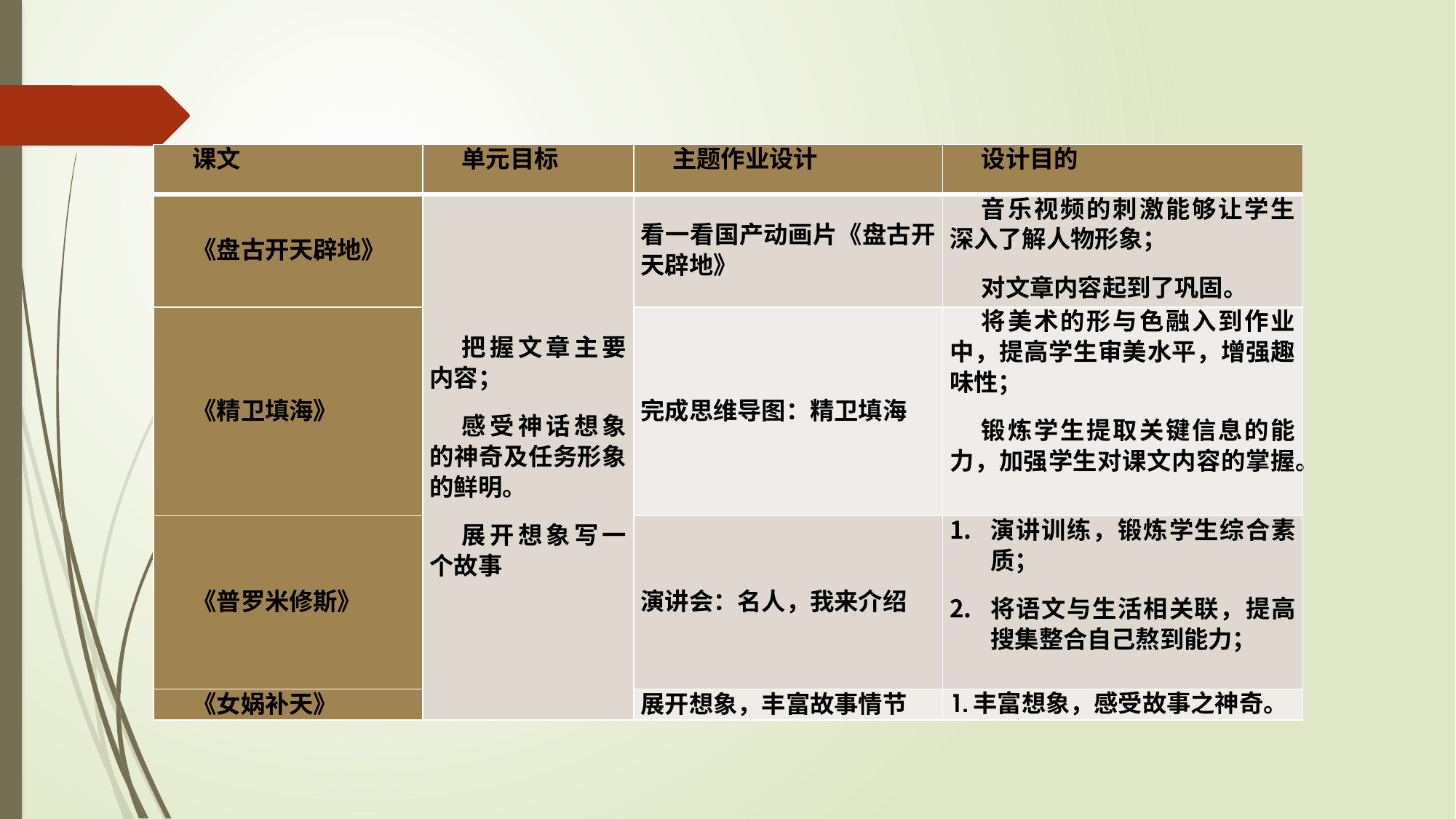

| 课文 | 单元目标 | 主题作业设计 | 设计目的 |
| --- | --- | --- | --- |
| 《盘古开天辟地》 | 把握文章主要内容； 感受神话想象的神奇及任务形象的鲜明。 展开想象写一个故事 | 看一看国产动画片《盘古开天辟地》 | 音乐视频的刺激能够让学生深入了解人物形象； 对文章内容起到了巩固。 |
| 《精卫填海》 |  | 完成思维导图：精卫填海 | 将美术的形与色融入到作业中，提高学生审美水平，增强趣味性； 锻炼学生提取关键信息的能力，加强学生对课文内容的掌握。 |
| 《普罗米修斯》 |  | 演讲会：名人，我来介绍 | 演讲训练，锻炼学生综合素质； 将语文与生活相关联，提高搜集整合自己熬到能力； |
| 《女娲补天》 |  | 展开想象，丰富故事情节 | 1.丰富想象，感受故事之神奇。 |